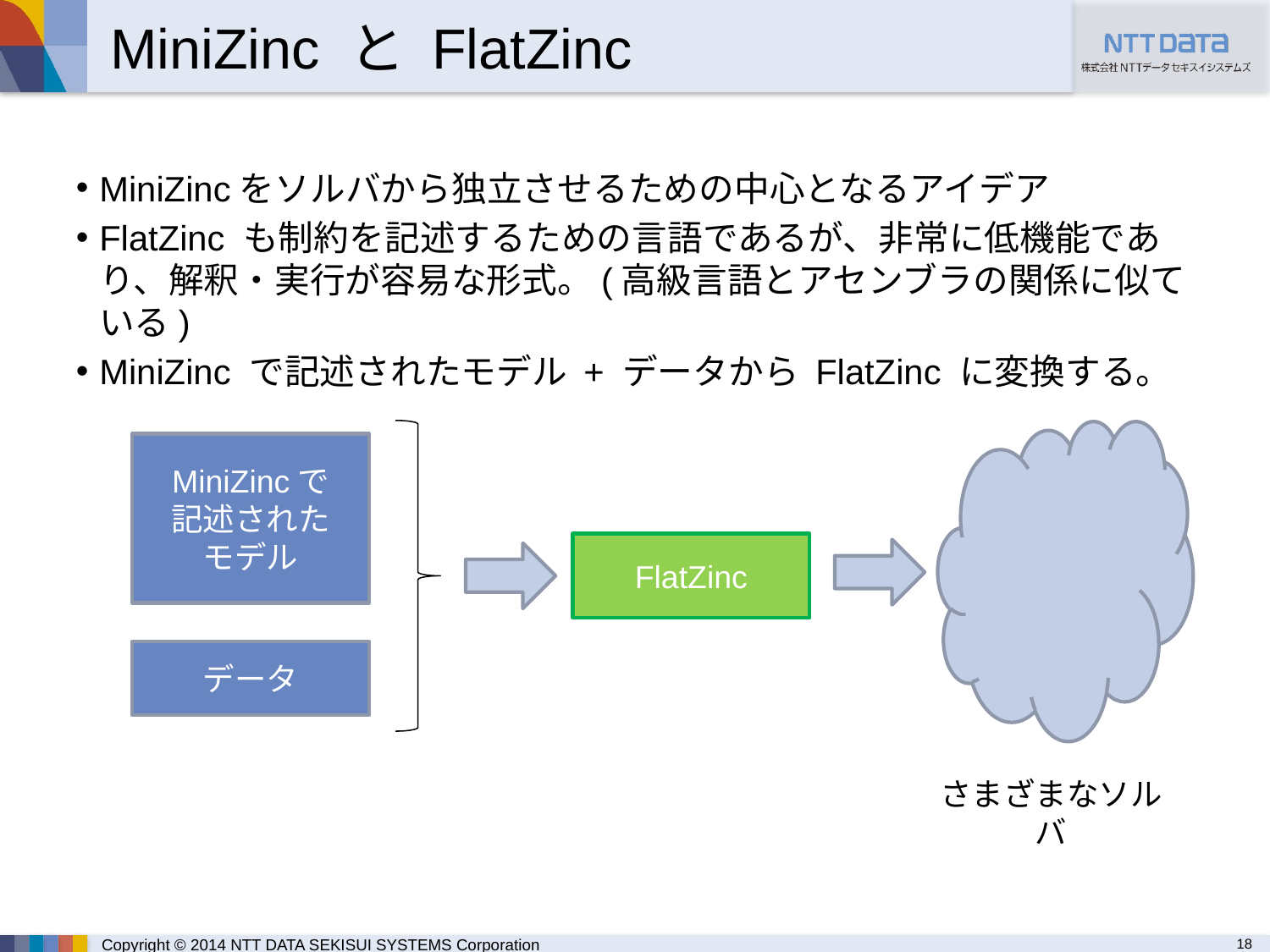

# MiniZinc と FlatZinc
MiniZincをソルバから独立させるための中心となるアイデア
FlatZinc も制約を記述するための言語であるが、非常に低機能であり、解釈・実行が容易な形式。(高級言語とアセンブラの関係に似ている)
MiniZinc で記述されたモデル + データから FlatZinc に変換する。

MiniZincで
記述された
モデル
FlatZinc

データ
さまざまなソルバ